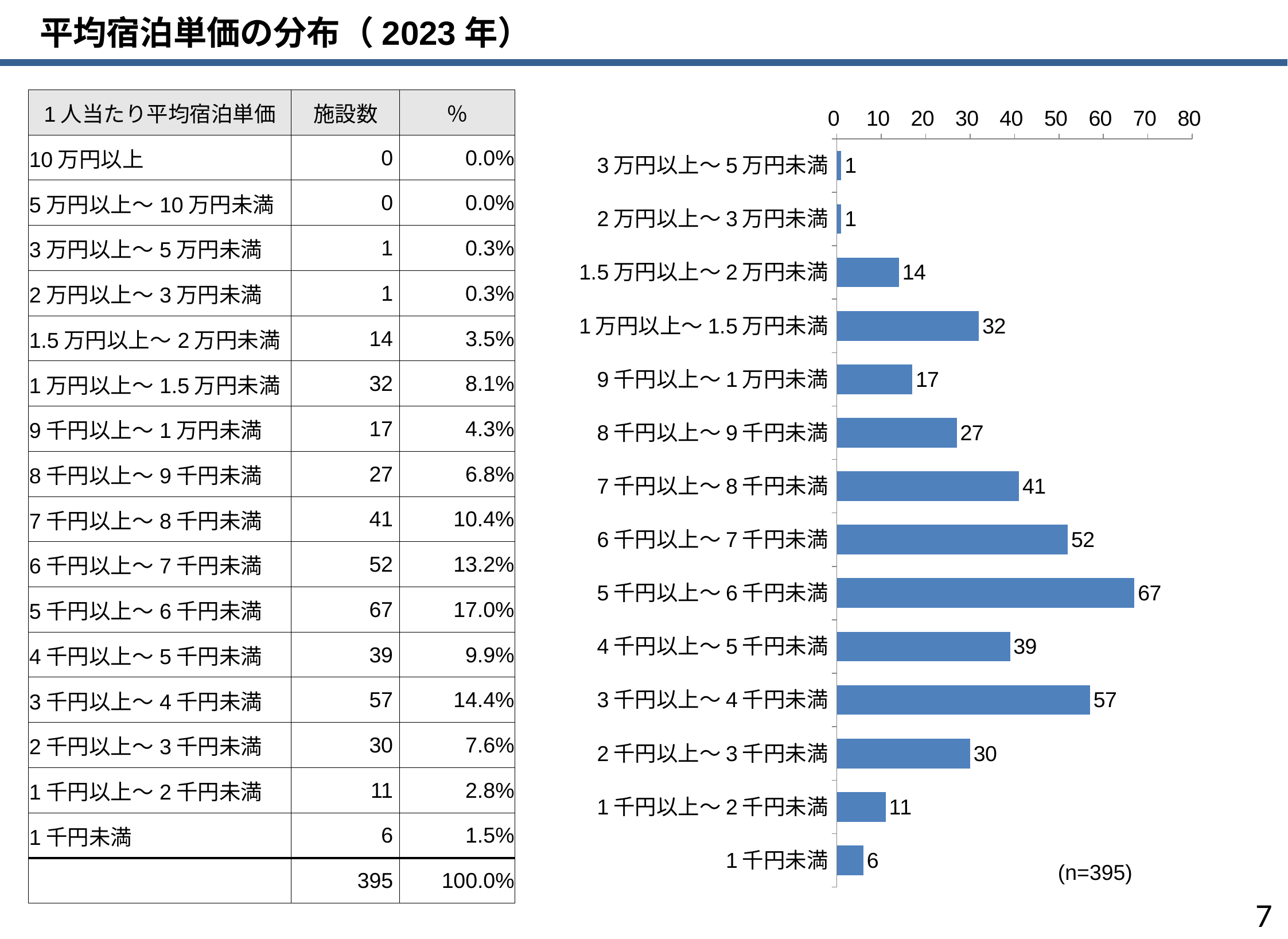

平均宿泊単価の分布（2023年）

### Chart

| Category |  |
|---|---|
| 3万円以上～5万円未満 | 1.0 |
| 2万円以上～3万円未満 | 1.0 |
| 1.5万円以上～2万円未満 | 14.0 |
| 1万円以上～1.5万円未満 | 32.0 |
| 9千円以上～1万円未満 | 17.0 |
| 8千円以上～9千円未満 | 27.0 |
| 7千円以上～8千円未満 | 41.0 |
| 6千円以上～7千円未満 | 52.0 |
| 5千円以上～6千円未満 | 67.0 |
| 4千円以上～5千円未満 | 39.0 |
| 3千円以上～4千円未満 | 57.0 |
| 2千円以上～3千円未満 | 30.0 |
| 1千円以上～2千円未満 | 11.0 |
| 1千円未満 | 6.0 |
| 1人当たり平均宿泊単価 | 施設数 | ％ |
| --- | --- | --- |
| 10万円以上 | 0 | 0.0% |
| 5万円以上～10万円未満 | 0 | 0.0% |
| 3万円以上～5万円未満 | 1 | 0.3% |
| 2万円以上～3万円未満 | 1 | 0.3% |
| 1.5万円以上～2万円未満 | 14 | 3.5% |
| 1万円以上～1.5万円未満 | 32 | 8.1% |
| 9千円以上～1万円未満 | 17 | 4.3% |
| 8千円以上～9千円未満 | 27 | 6.8% |
| 7千円以上～8千円未満 | 41 | 10.4% |
| 6千円以上～7千円未満 | 52 | 13.2% |
| 5千円以上～6千円未満 | 67 | 17.0% |
| 4千円以上～5千円未満 | 39 | 9.9% |
| 3千円以上～4千円未満 | 57 | 14.4% |
| 2千円以上～3千円未満 | 30 | 7.6% |
| 1千円以上～2千円未満 | 11 | 2.8% |
| 1千円未満 | 6 | 1.5% |
|  | 395 | 100.0% |
(n=395)
7